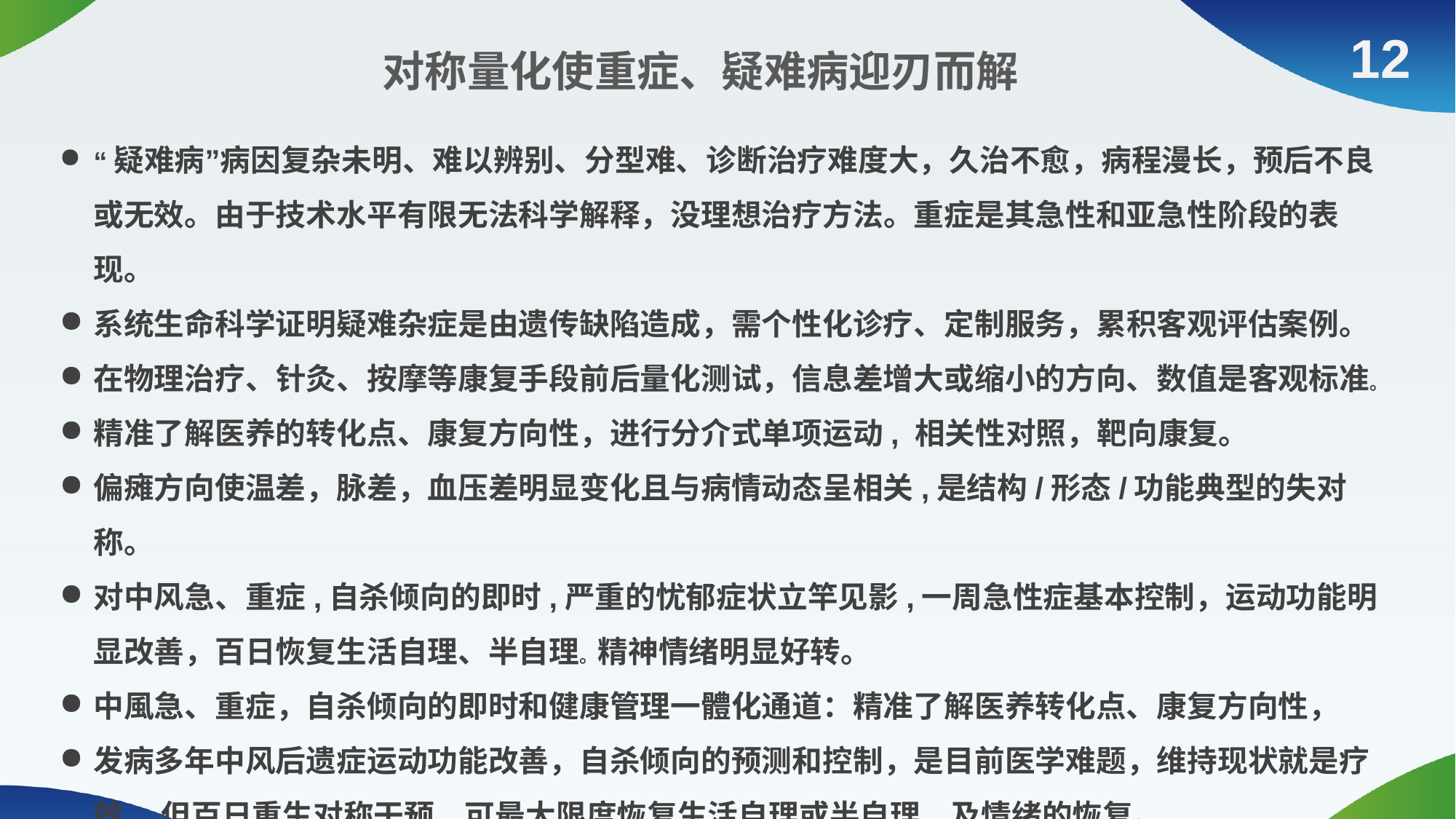

12
对称量化使重症、疑难病迎刃而解
“疑难病”病因复杂未明、难以辨别、分型难、诊断治疗难度大，久治不愈，病程漫长，预后不良或无效。由于技术水平有限无法科学解释，没理想治疗方法。重症是其急性和亚急性阶段的表现。
系统生命科学证明疑难杂症是由遗传缺陷造成，需个性化诊疗、定制服务，累积客观评估案例。
在物理治疗、针灸、按摩等康复手段前后量化测试，信息差增大或缩小的方向、数值是客观标准。
精准了解医养的转化点、康复方向性，进行分介式单项运动, 相关性对照，靶向康复。
偏瘫方向使温差，脉差，血压差明显变化且与病情动态呈相关,是结构/形态/功能典型的失对称。
对中风急、重症,自杀倾向的即时,严重的忧郁症状立竿见影,一周急性症基本控制，运动功能明显改善，百日恢复生活自理、半自理。精神情绪明显好转。
中風急、重症，自杀倾向的即时和健康管理一體化通道：精准了解医养转化点、康复方向性，
发病多年中风后遗症运动功能改善，自杀倾向的预测和控制，是目前医学难题，维持现状就是疗效。 但百日重生对称干预，可最大限度恢复生活自理或半自理，及情绪的恢复。